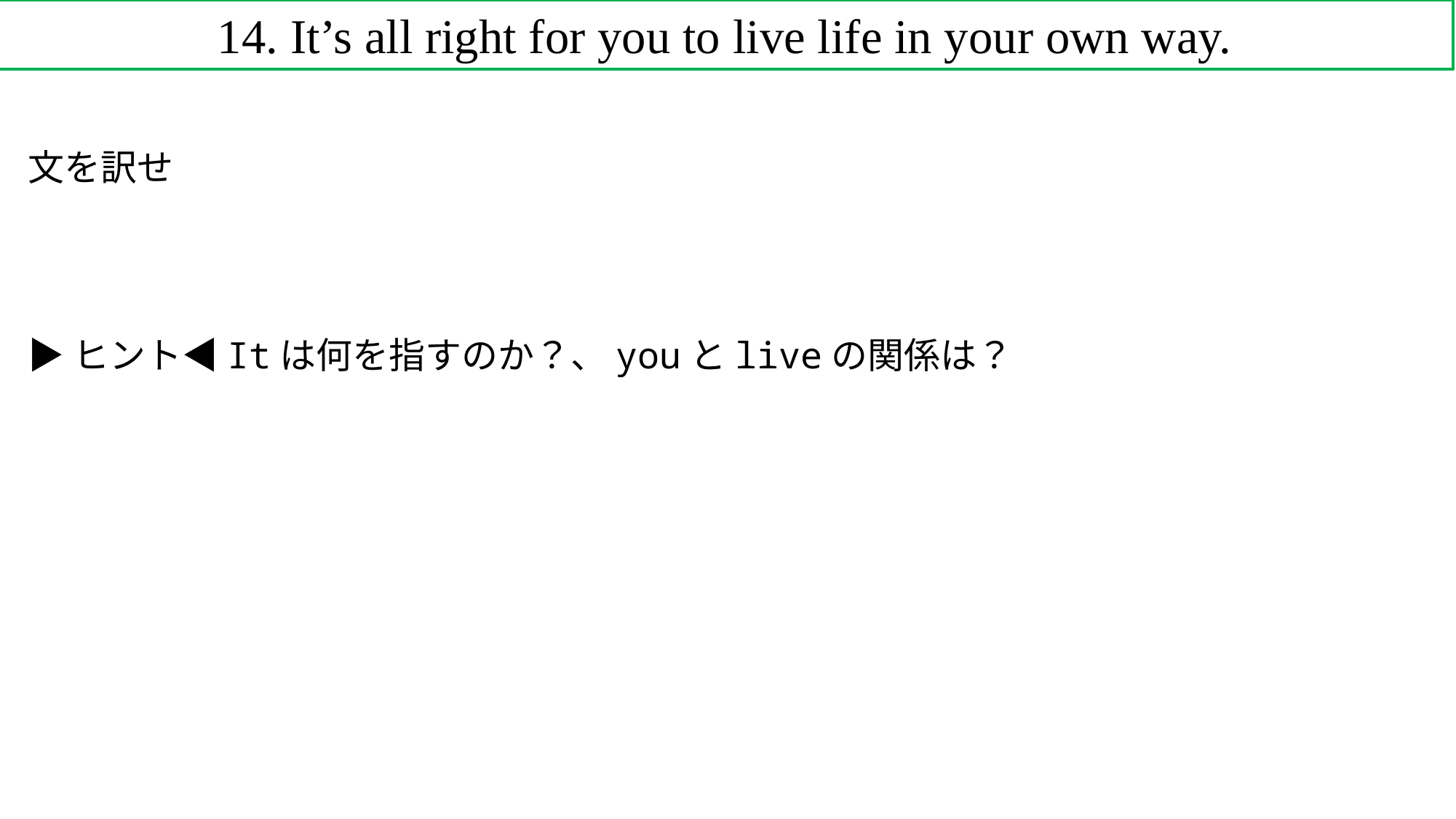

14. It’s all right for you to live life in your own way.
文を訳せ
▶ヒント◀Itは何を指すのか？、youとliveの関係は？